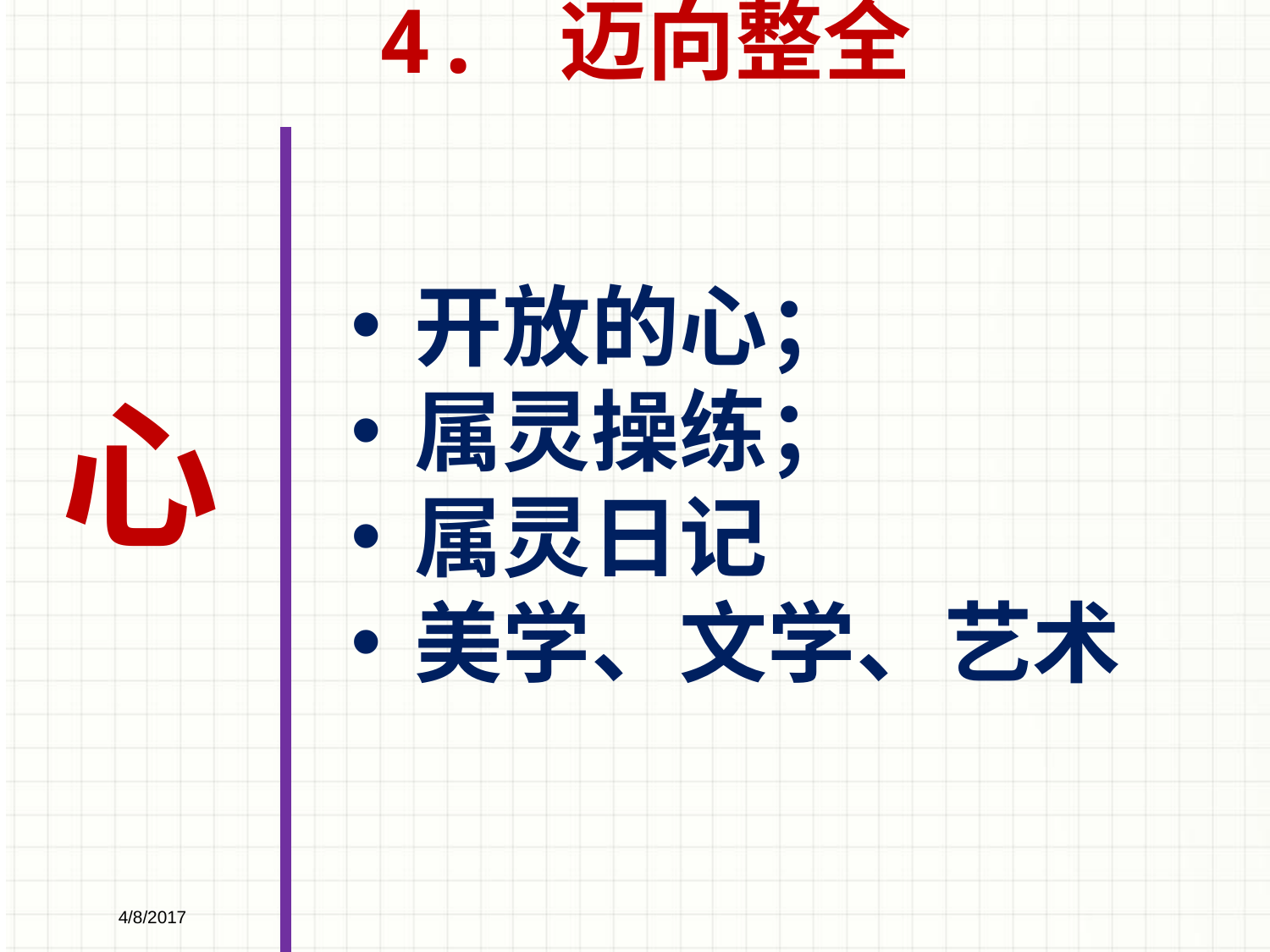

4. 迈向整全
开放的心；
属灵操练；
属灵日记
美学、文学、艺术
心
4/8/2017